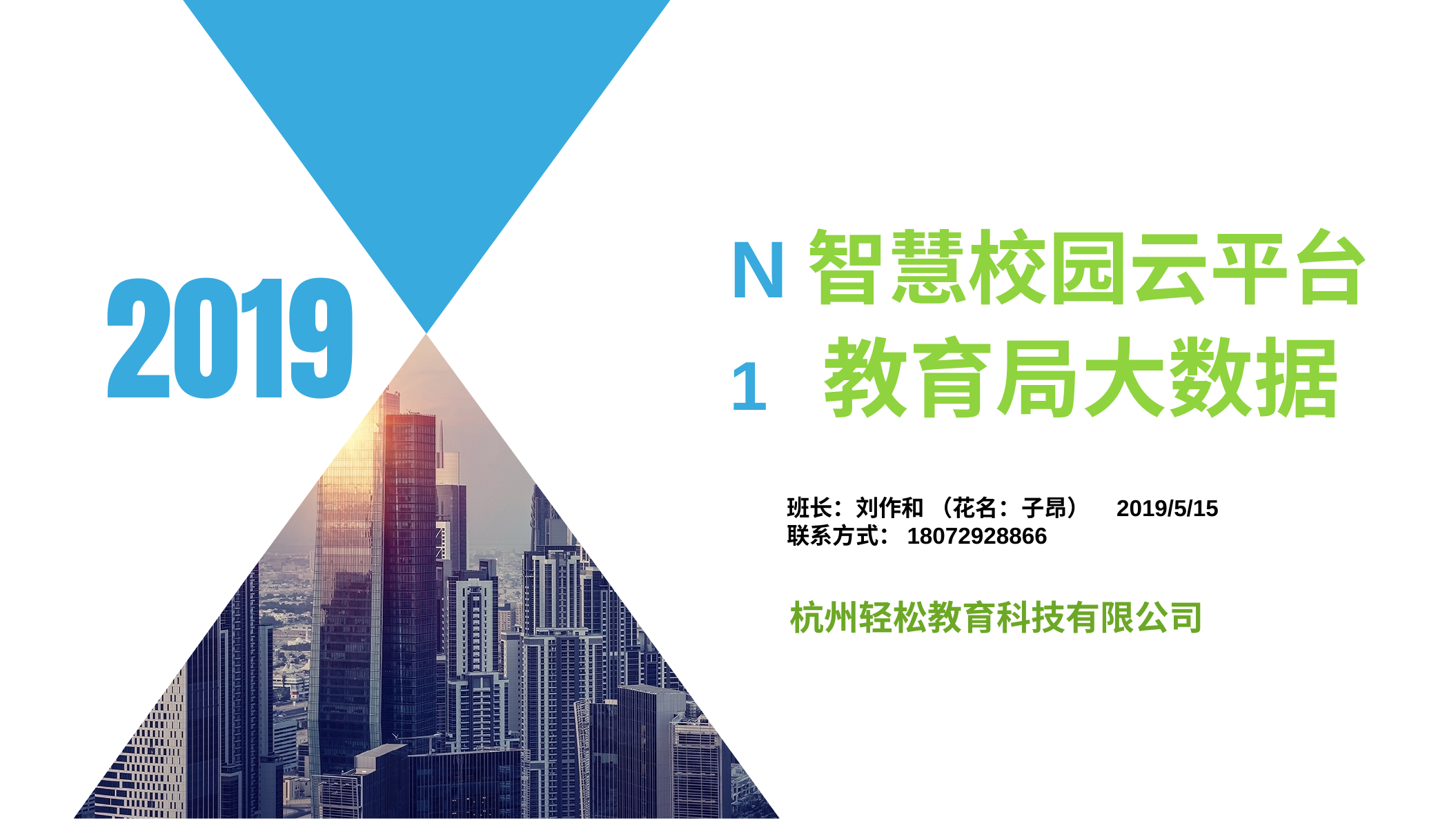

N智慧校园云平台
1  教育局大数据
2019

班长：刘作和 （花名：子昂）    2019/5/15
联系方式：18072928866
杭州轻松教育科技有限公司